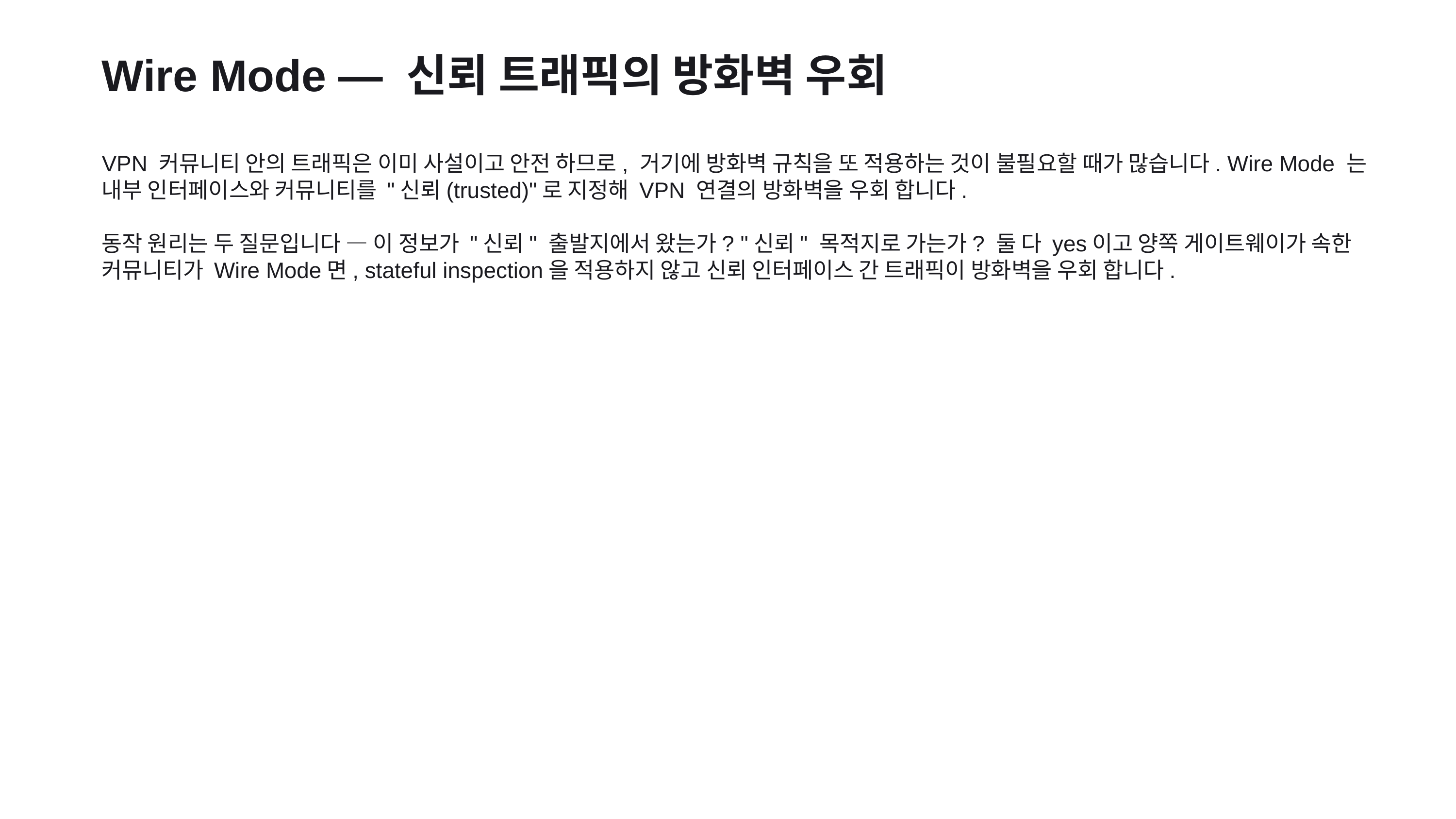

Wire Mode — 신뢰 트래픽의 방화벽 우회
VPN 커뮤니티 안의 트래픽은 이미 사설이고 안전 하므로, 거기에 방화벽 규칙을 또 적용하는 것이 불필요할 때가 많습니다. Wire Mode 는 내부 인터페이스와 커뮤니티를 "신뢰(trusted)"로 지정해 VPN 연결의 방화벽을 우회 합니다.

동작 원리는 두 질문입니다 — 이 정보가 "신뢰" 출발지에서 왔는가? "신뢰" 목적지로 가는가? 둘 다 yes이고 양쪽 게이트웨이가 속한 커뮤니티가 Wire Mode면, stateful inspection을 적용하지 않고 신뢰 인터페이스 간 트래픽이 방화벽을 우회 합니다.